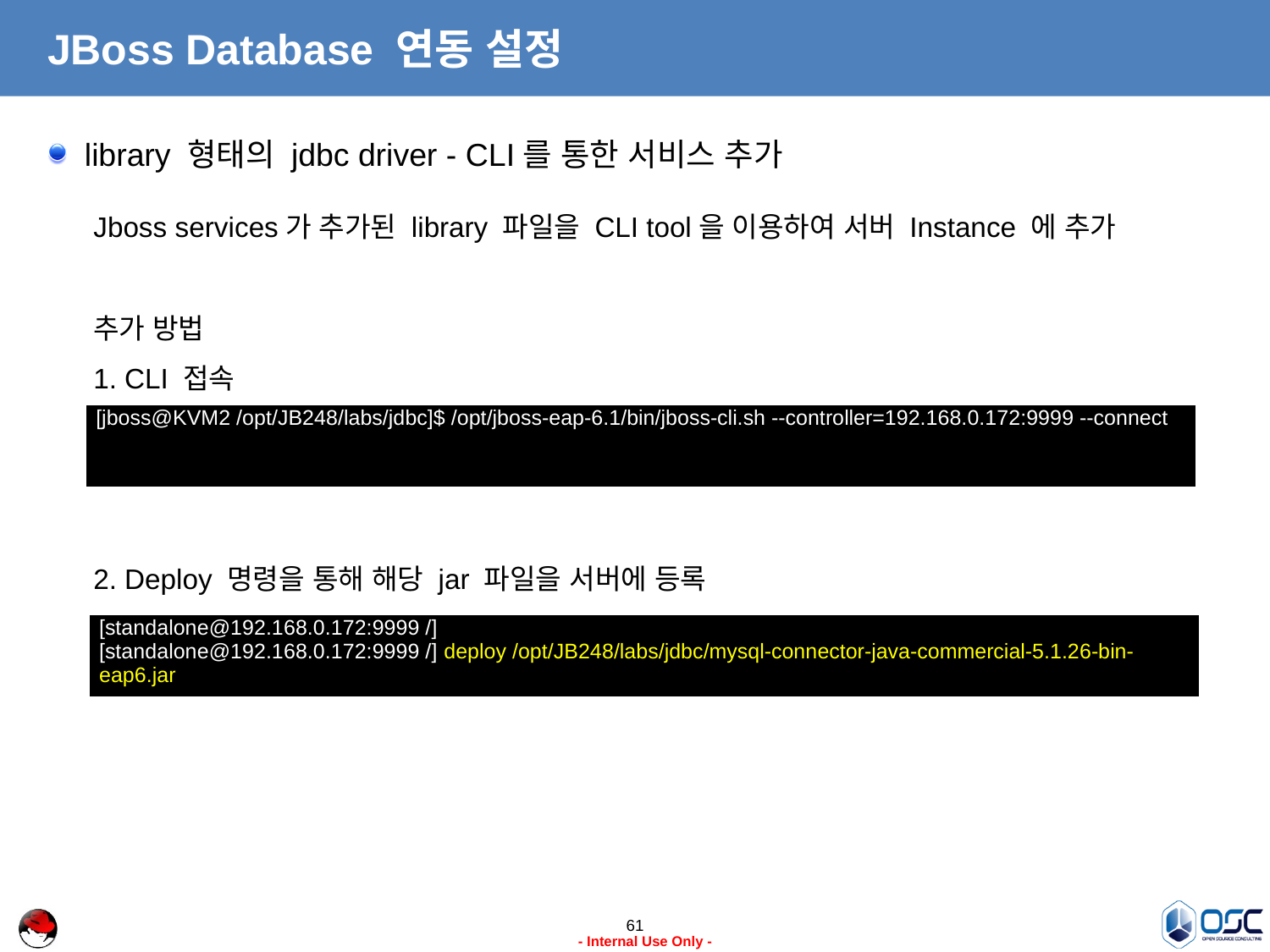

# JBoss Database 연동 설정
library 형태의 jdbc driver - CLI를 통한 서비스 추가
Jboss services가 추가된 library 파일을 CLI tool을 이용하여 서버 Instance 에 추가

추가 방법
1. CLI 접속
| [jboss@KVM2 /opt/JB248/labs/jdbc]$ /opt/jboss-eap-6.1/bin/jboss-cli.sh --controller=192.168.0.172:9999 --connect |
| --- |
2. Deploy 명령을 통해 해당 jar 파일을 서버에 등록
| [standalone@192.168.0.172:9999 /] [standalone@192.168.0.172:9999 /] deploy /opt/JB248/labs/jdbc/mysql-connector-java-commercial-5.1.26-bin-eap6.jar |
| --- |